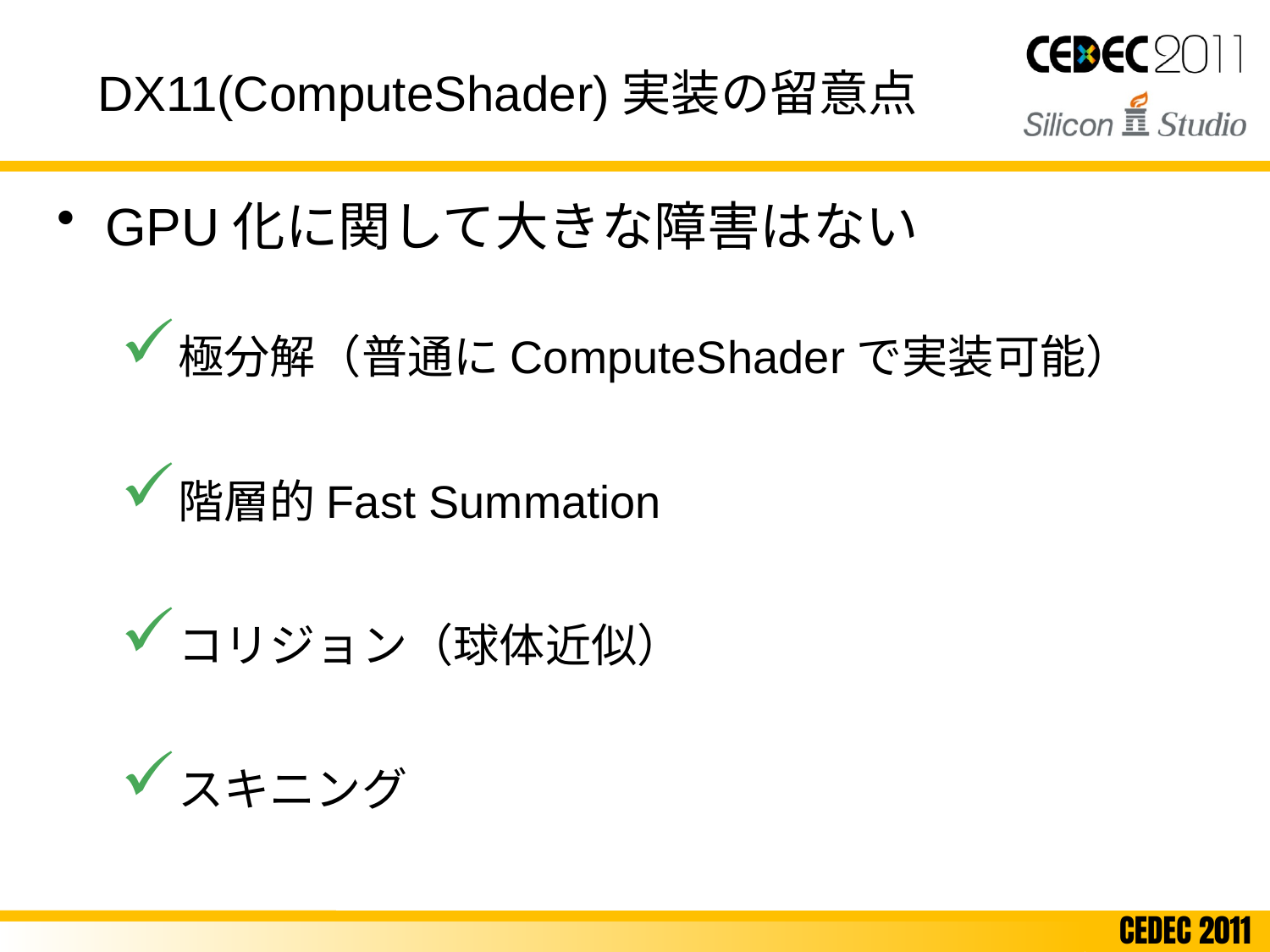

# DX11(ComputeShader)実装の留意点
GPU化に関して大きな障害はない

極分解（普通にComputeShaderで実装可能）

階層的Fast Summation

コリジョン（球体近似）

スキニング